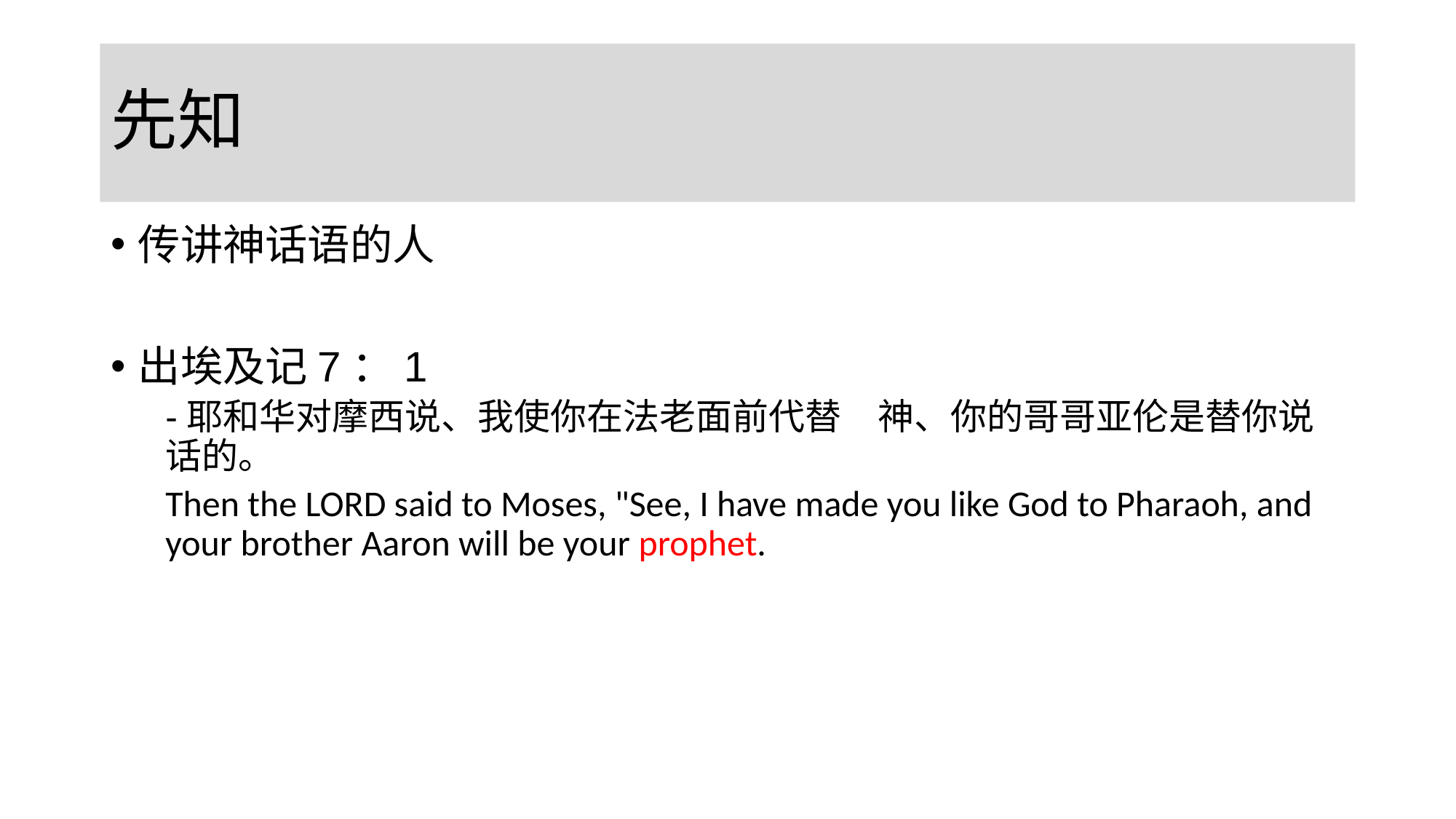

# 先知
传讲神话语的人

出埃及记7：1
-耶和华对摩西说、我使你在法老面前代替　神、你的哥哥亚伦是替你说话的。
Then the LORD said to Moses, "See, I have made you like God to Pharaoh, and your brother Aaron will be your prophet.